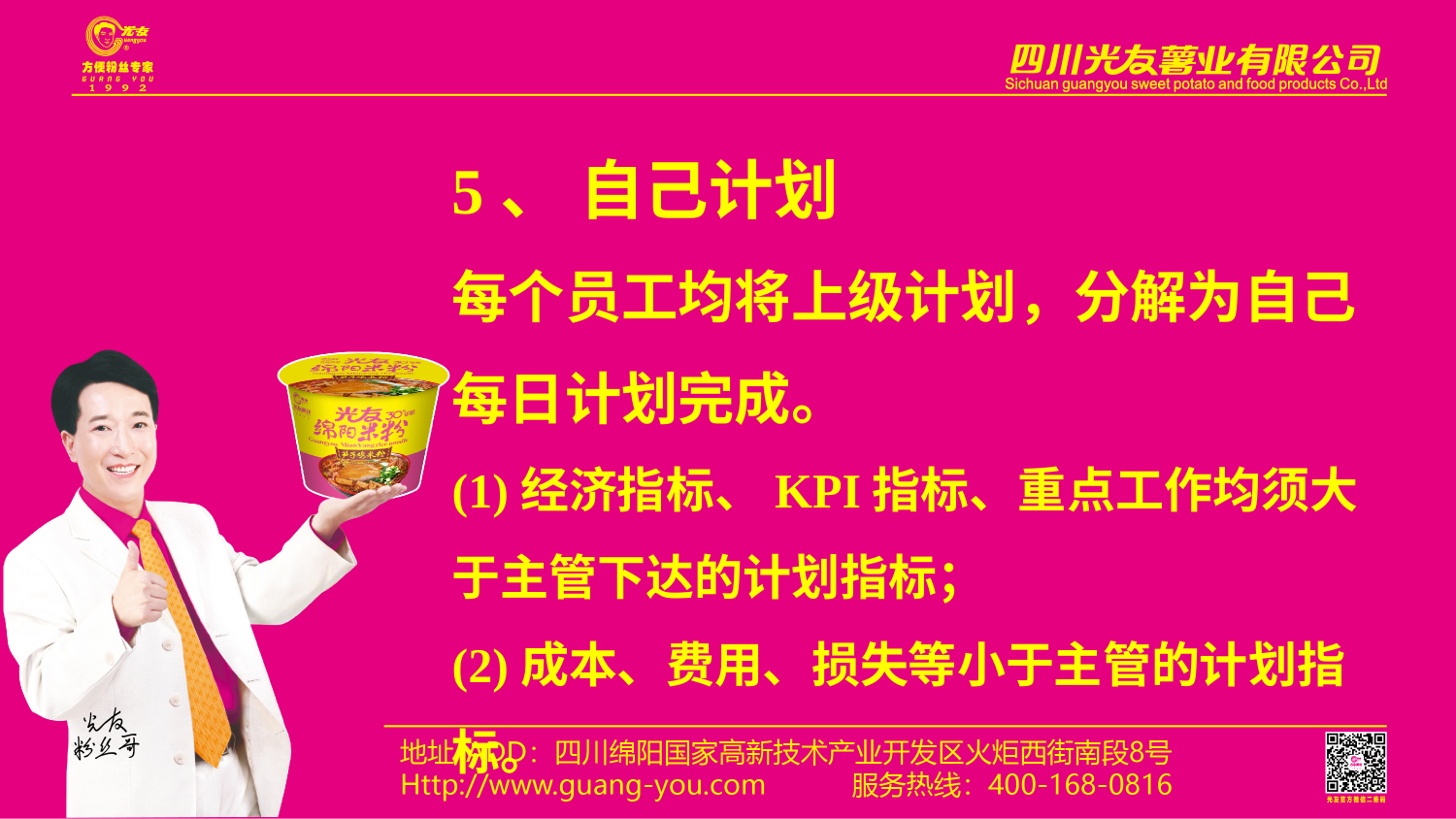

5、 自己计划
每个员工均将上级计划，分解为自己每日计划完成。
(1)经济指标、KPI指标、重点工作均须大于主管下达的计划指标；
(2)成本、费用、损失等小于主管的计划指标。